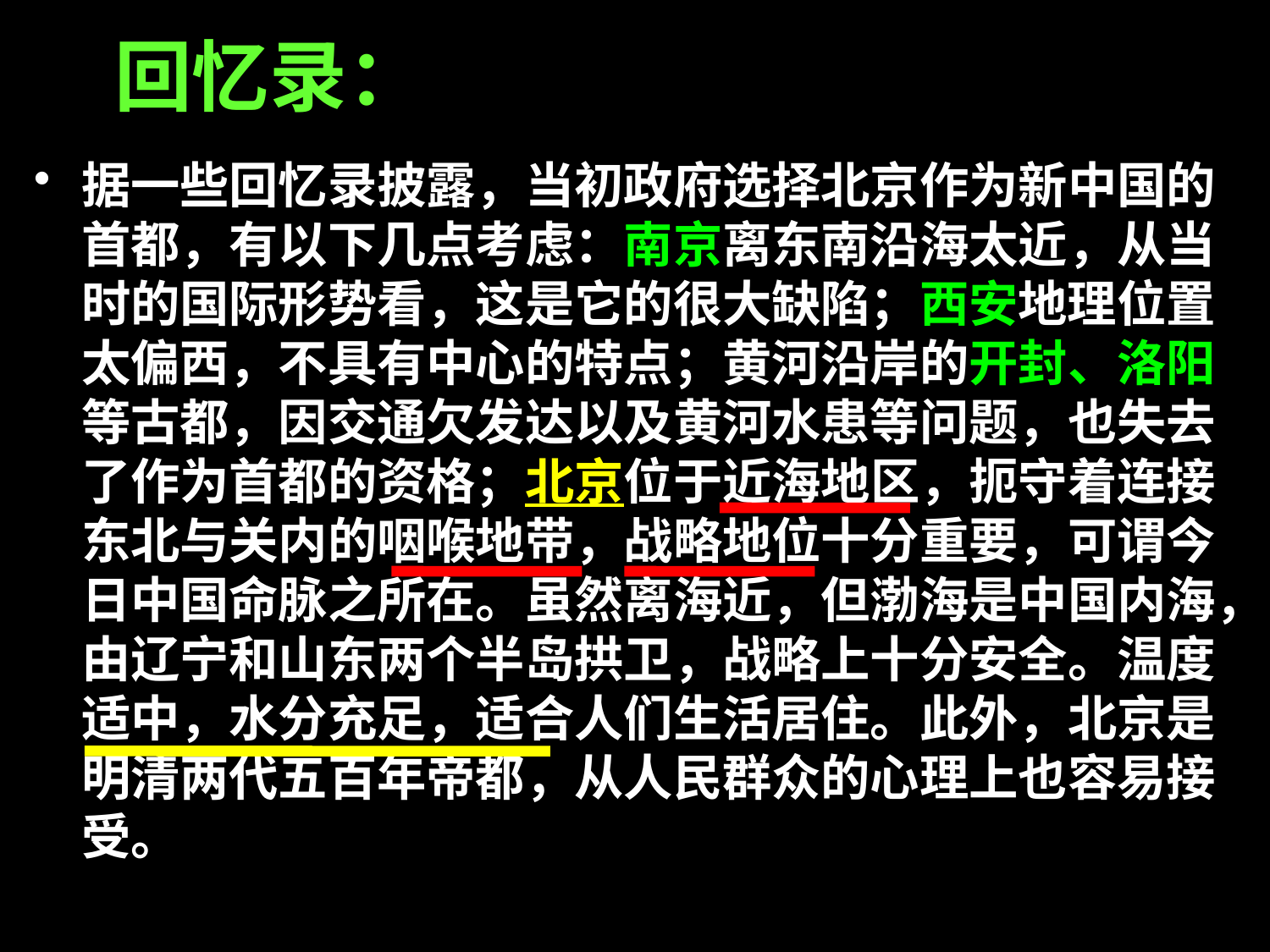

# 回忆录：
据一些回忆录披露，当初政府选择北京作为新中国的首都，有以下几点考虑：南京离东南沿海太近，从当时的国际形势看，这是它的很大缺陷；西安地理位置太偏西，不具有中心的特点；黄河沿岸的开封、洛阳等古都，因交通欠发达以及黄河水患等问题，也失去了作为首都的资格；北京位于近海地区，扼守着连接东北与关内的咽喉地带，战略地位十分重要，可谓今日中国命脉之所在。虽然离海近，但渤海是中国内海，由辽宁和山东两个半岛拱卫，战略上十分安全。温度适中，水分充足，适合人们生活居住。此外，北京是明清两代五百年帝都，从人民群众的心理上也容易接受。